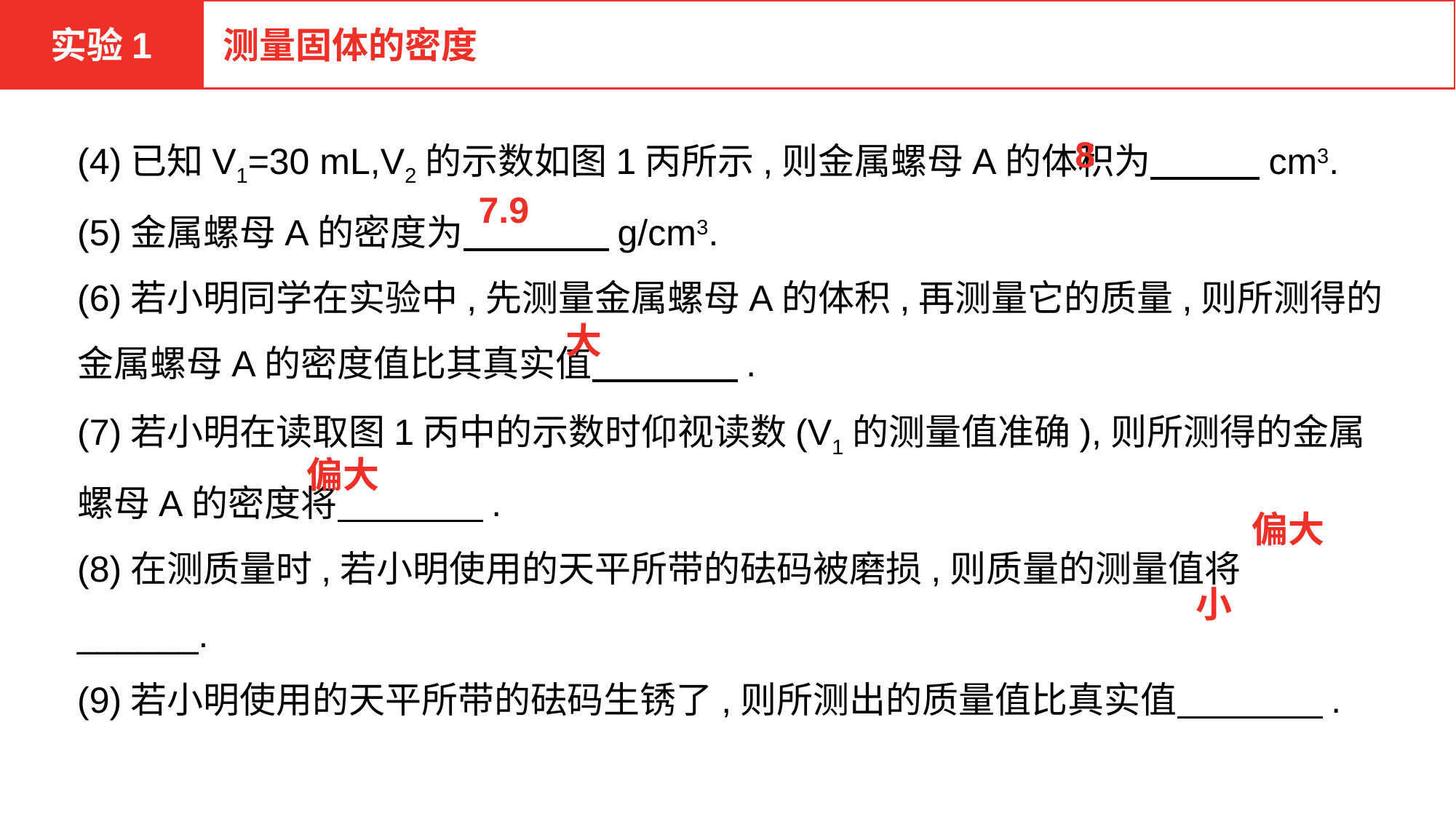

实验1
测量固体的密度
(4)已知V1=30 mL,V2的示数如图1丙所示,则金属螺母A的体积为　　　cm3.
(5)金属螺母A的密度为　　　　g/cm3.
(6)若小明同学在实验中,先测量金属螺母A的体积,再测量它的质量,则所测得的金属螺母A的密度值比其真实值　　　　.
(7)若小明在读取图1丙中的示数时仰视读数(V1的测量值准确),则所测得的金属螺母A的密度将　　　　.
(8)在测质量时,若小明使用的天平所带的砝码被磨损,则质量的测量值将______.
(9)若小明使用的天平所带的砝码生锈了,则所测出的质量值比真实值　　　　.
8
7.9
大
偏大
偏大
小